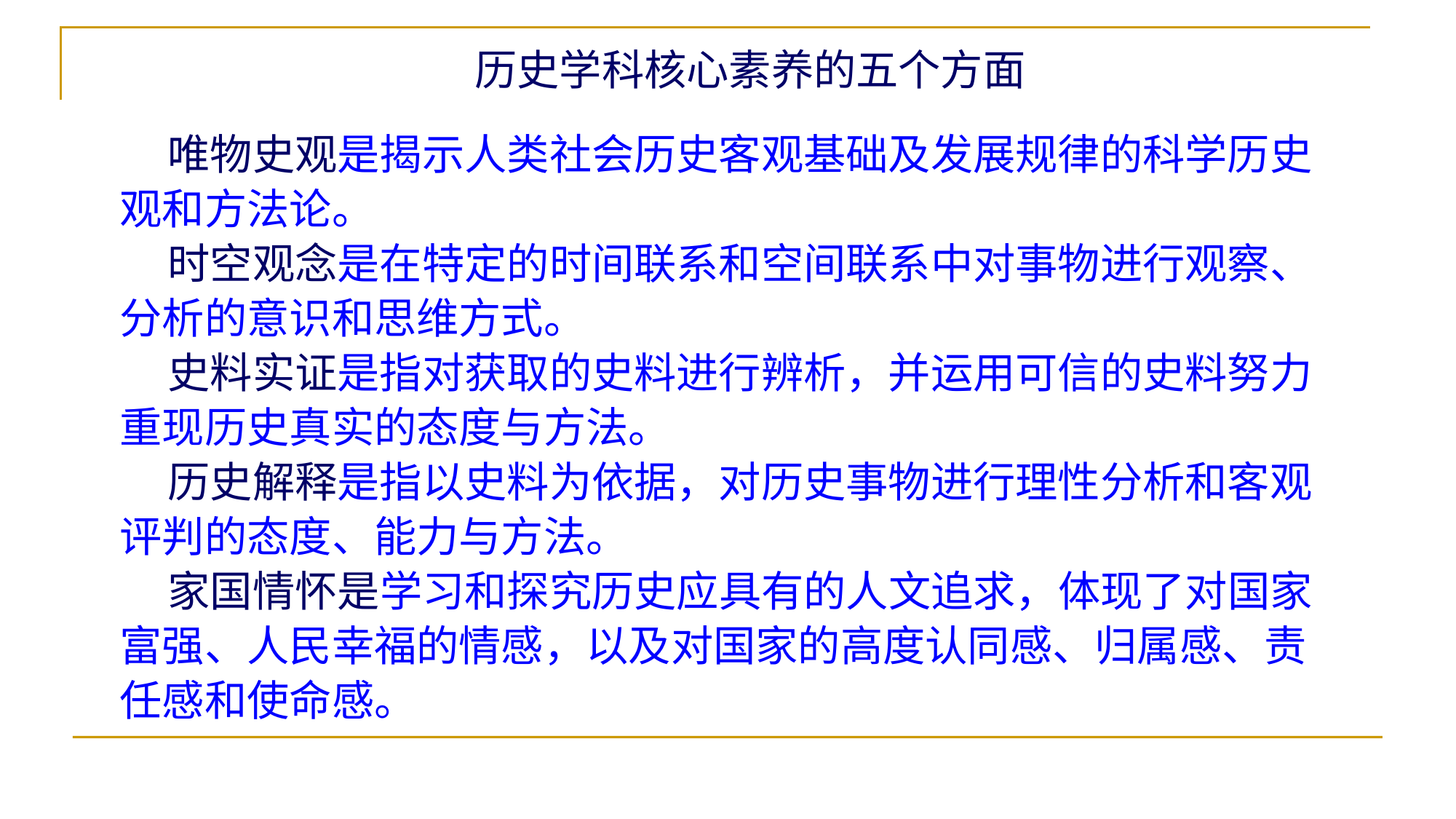

历史学科核心素养的五个方面
    唯物史观是揭示人类社会历史客观基础及发展规律的科学历史观和方法论。
    时空观念是在特定的时间联系和空间联系中对事物进行观察、分析的意识和思维方式。
    史料实证是指对获取的史料进行辨析，并运用可信的史料努力重现历史真实的态度与方法。
    历史解释是指以史料为依据，对历史事物进行理性分析和客观评判的态度、能力与方法。
    家国情怀是学习和探究历史应具有的人文追求，体现了对国家富强、人民幸福的情感，以及对国家的高度认同感、归属感、责任感和使命感。